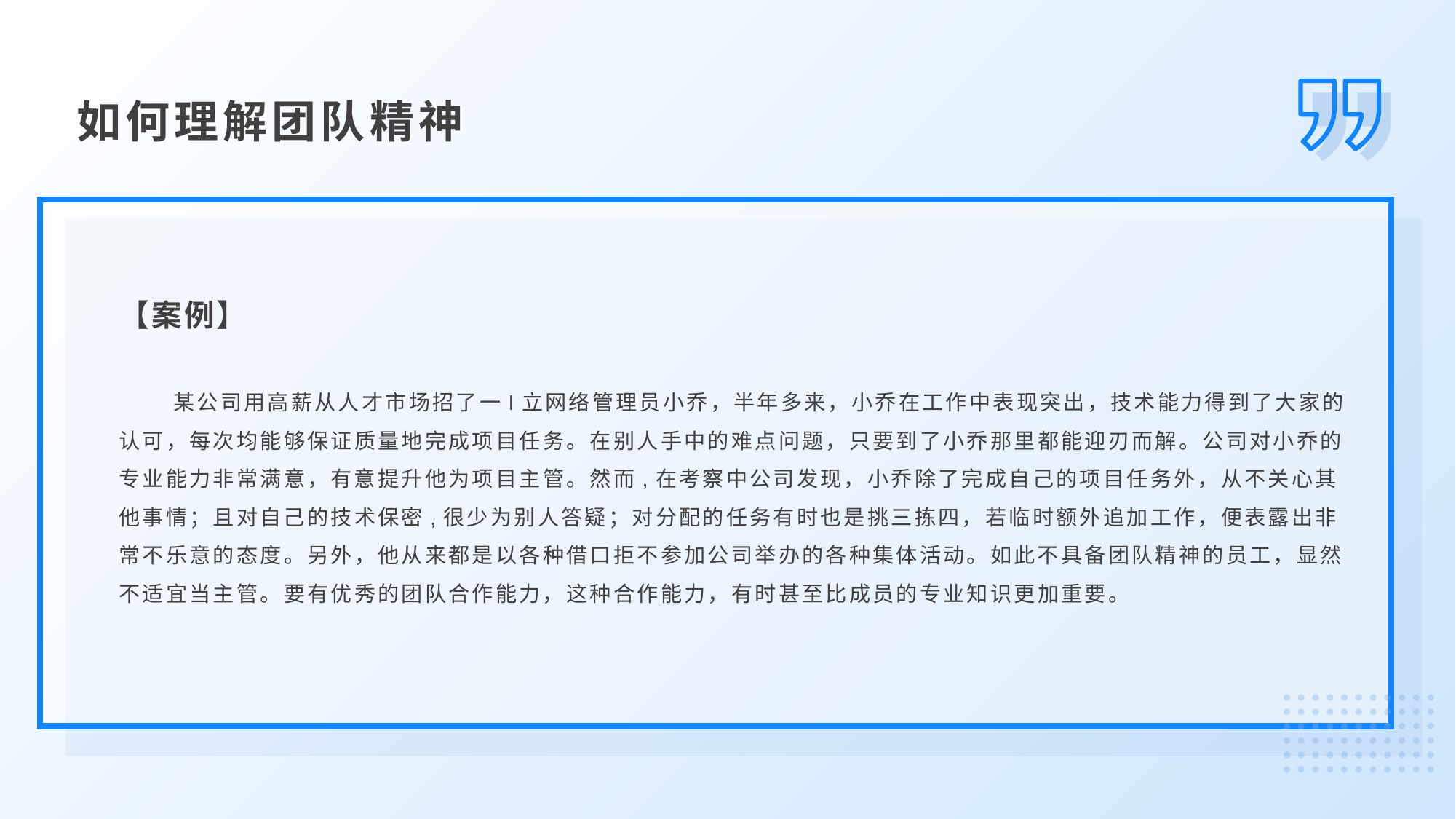

如何理解团队精神

【案例】

某公司用高薪从人才市场招了一I立网络管理员小乔，半年多来，小乔在工作中表现突出，技术能力得到了大家的认可，每次均能够保证质量地完成项目任务。在别人手中的难点问题，只要到了小乔那里都能迎刃而解。公司对小乔的专业能力非常满意，有意提升他为项目主管。然而,在考察中公司发现，小乔除了完成自己的项目任务外，从不关心其他事情；且对自己的技术保密,很少为别人答疑；对分配的任务有时也是挑三拣四，若临时额外追加工作，便表露出非常不乐意的态度。另外，他从来都是以各种借口拒不参加公司举办的各种集体活动。如此不具备团队精神的员工，显然不适宜当主管。要有优秀的团队合作能力，这种合作能力，有时甚至比成员的专业知识更加重要。